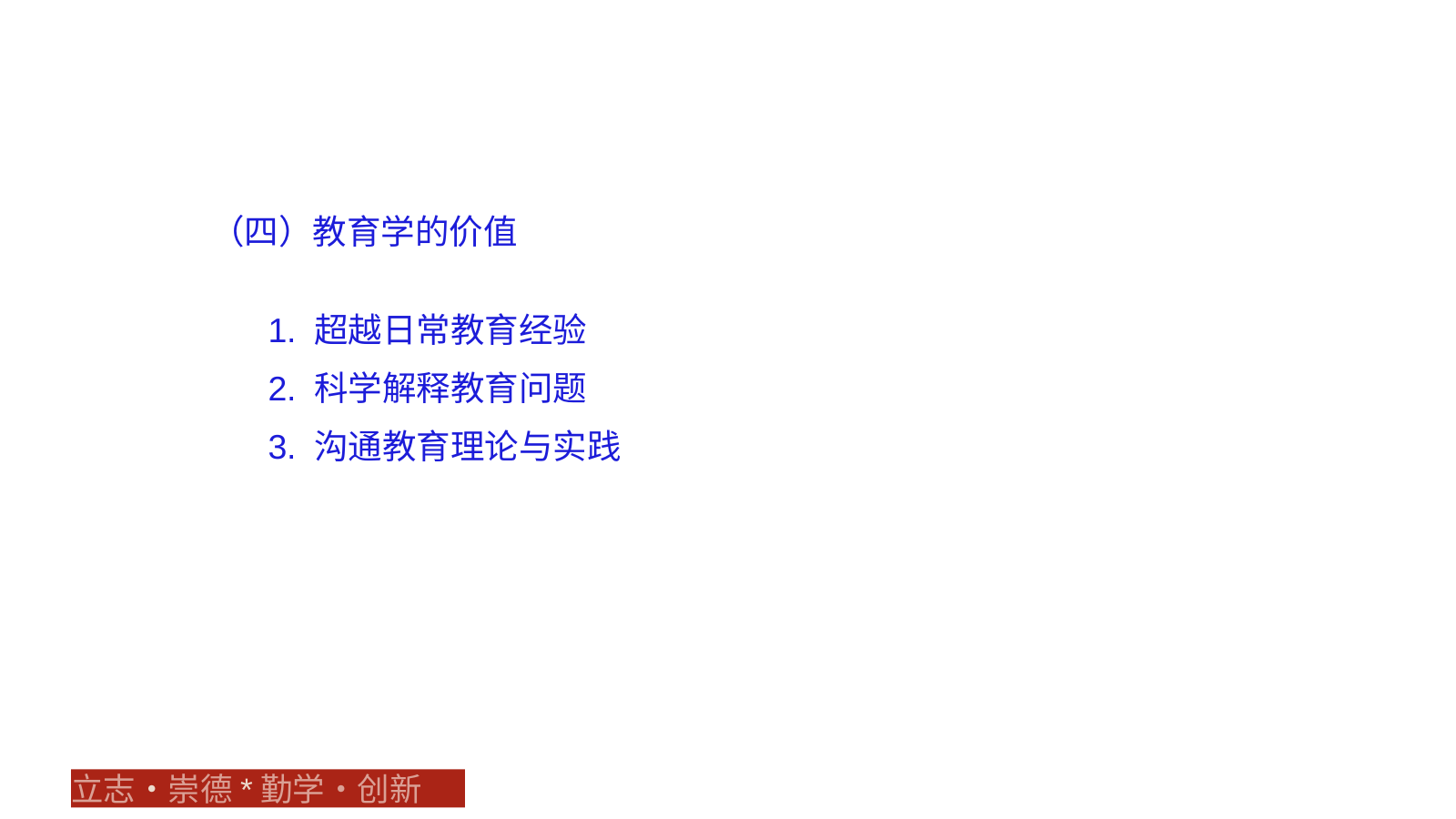

（四）教育学的价值
1. 超越日常教育经验
2. 科学解释教育问题
3. 沟通教育理论与实践
立志•崇德*勤学•创新